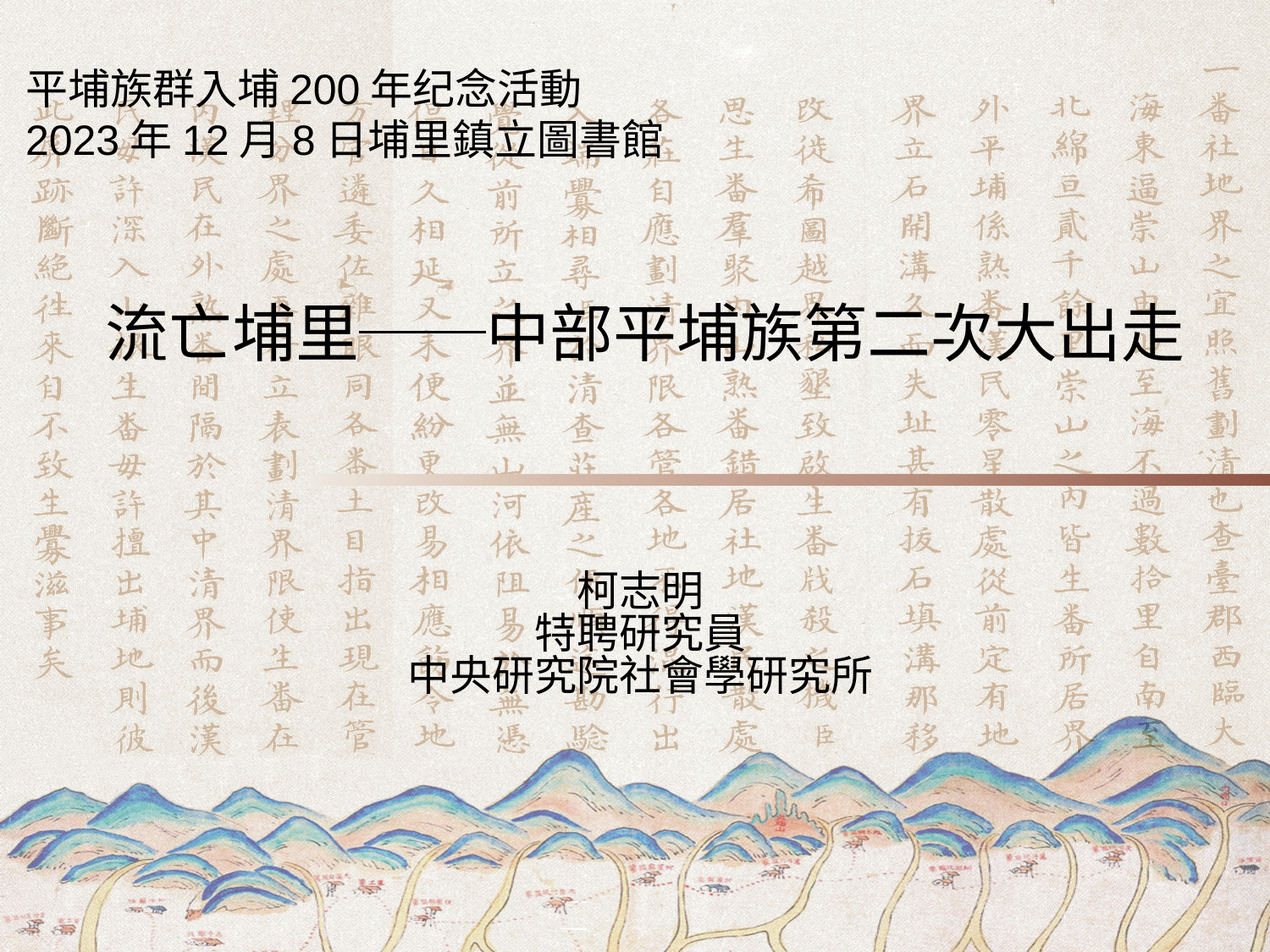

平埔族群入埔200年纪念活動
2023年12月8日埔里鎮立圖書館
# 流亡埔里──中部平埔族第二次大出走
柯志明
特聘研究員
中央研究院社會學研究所